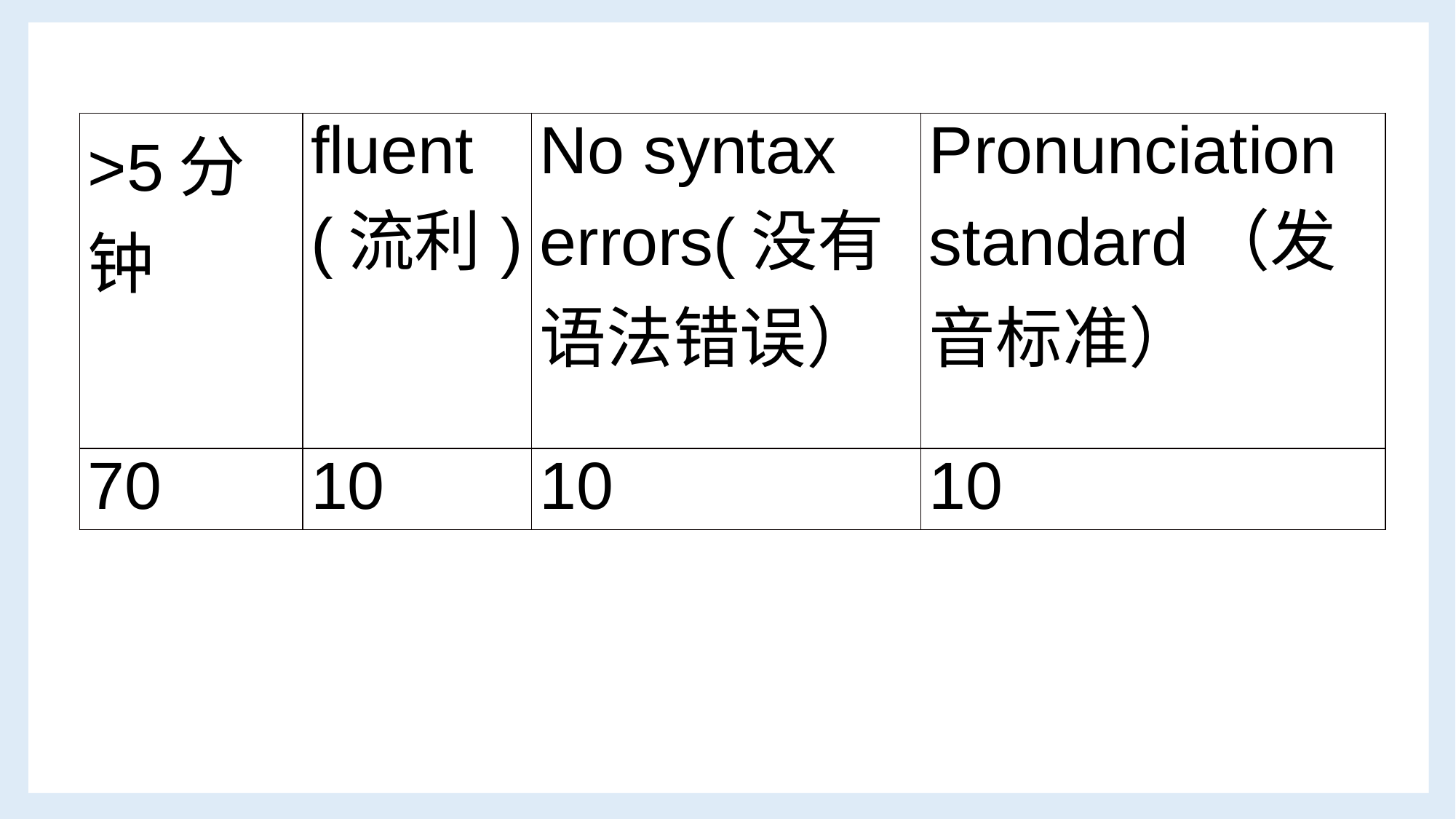

| >5分钟 | fluent (流利) | No syntax errors(没有语法错误） | Pronunciation standard（发音标准） |
| --- | --- | --- | --- |
| 70 | 10 | 10 | 10 |